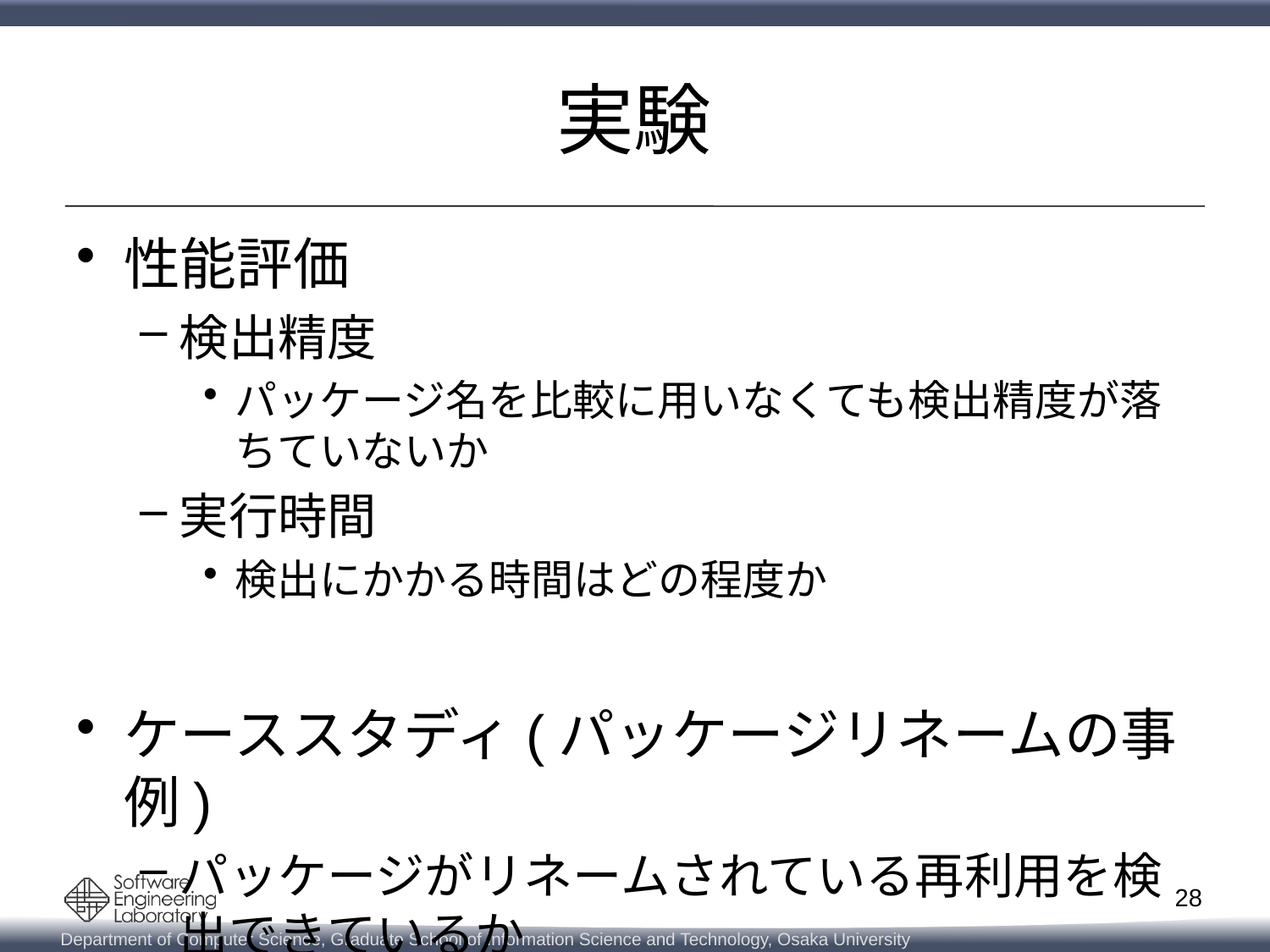

# 実験
性能評価
検出精度
パッケージ名を比較に用いなくても検出精度が落ちていないか
実行時間
検出にかかる時間はどの程度か

ケーススタディ(パッケージリネームの事例)
パッケージがリネームされている再利用を検出できているか
28